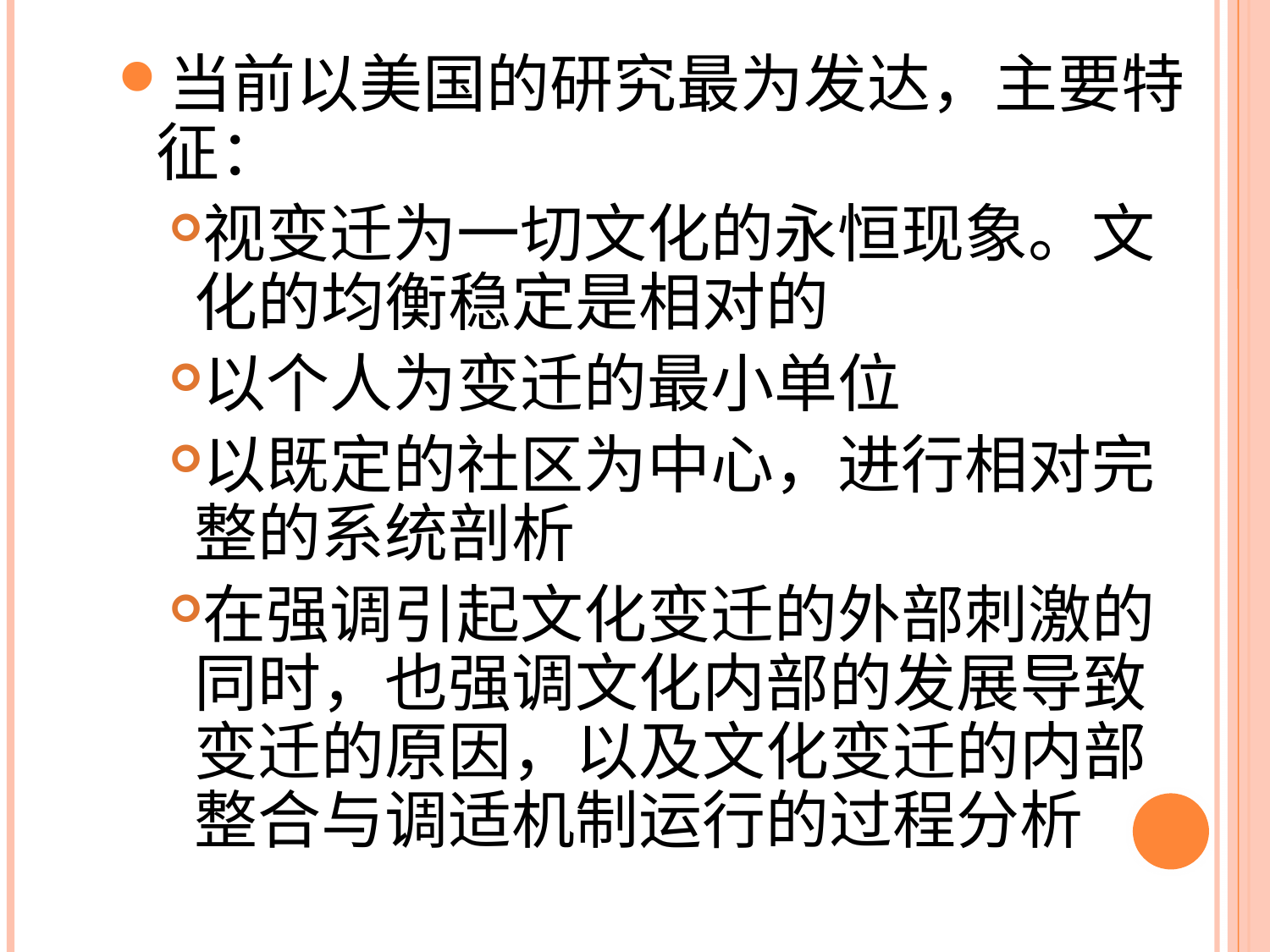

当前以美国的研究最为发达，主要特征：
视变迁为一切文化的永恒现象。文化的均衡稳定是相对的
以个人为变迁的最小单位
以既定的社区为中心，进行相对完整的系统剖析
在强调引起文化变迁的外部刺激的同时，也强调文化内部的发展导致变迁的原因，以及文化变迁的内部整合与调适机制运行的过程分析